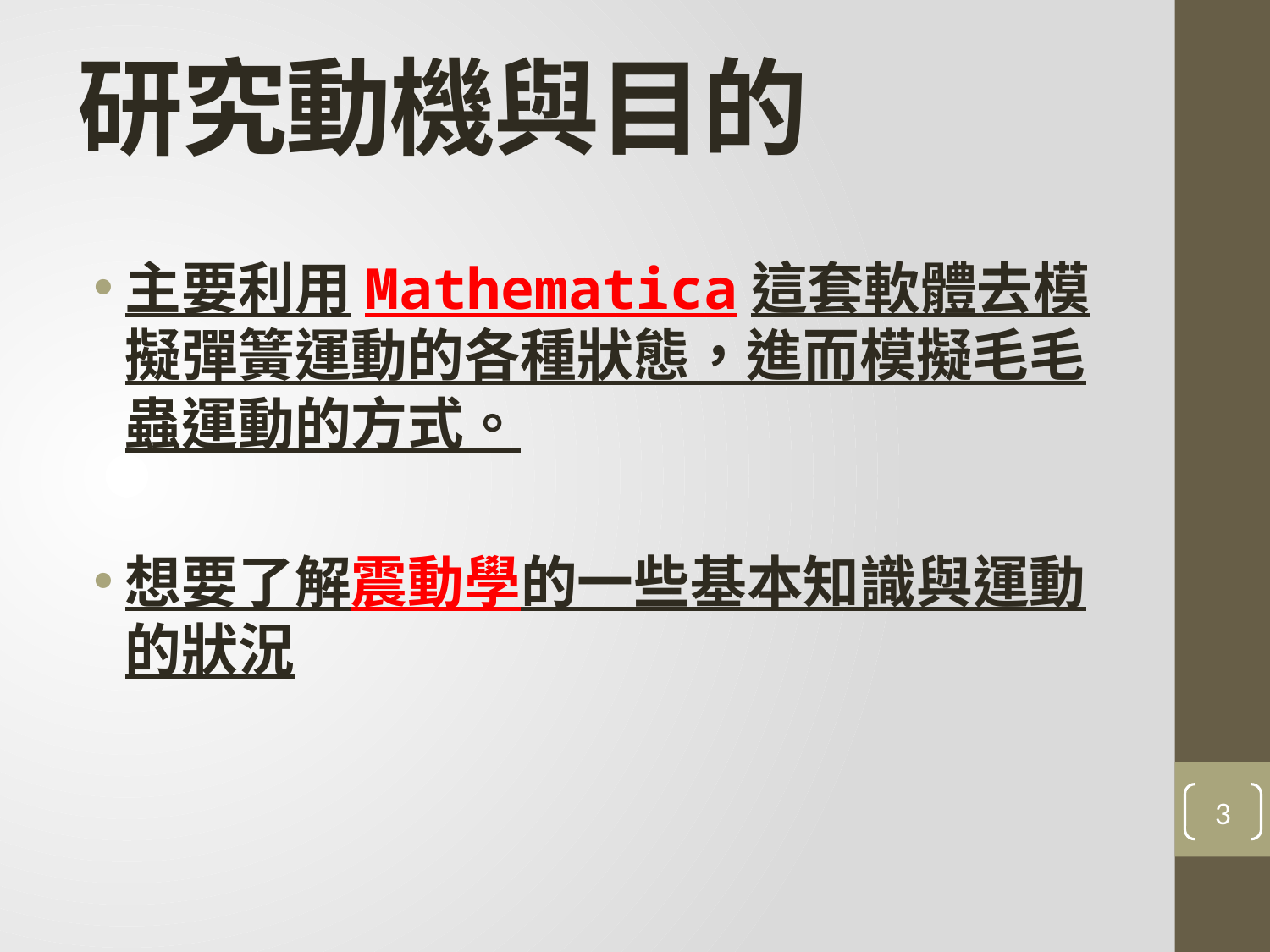

# 研究動機與目的
主要利用Mathematica這套軟體去模擬彈簧運動的各種狀態，進而模擬毛毛蟲運動的方式。

想要了解震動學的一些基本知識與運動的狀況
3